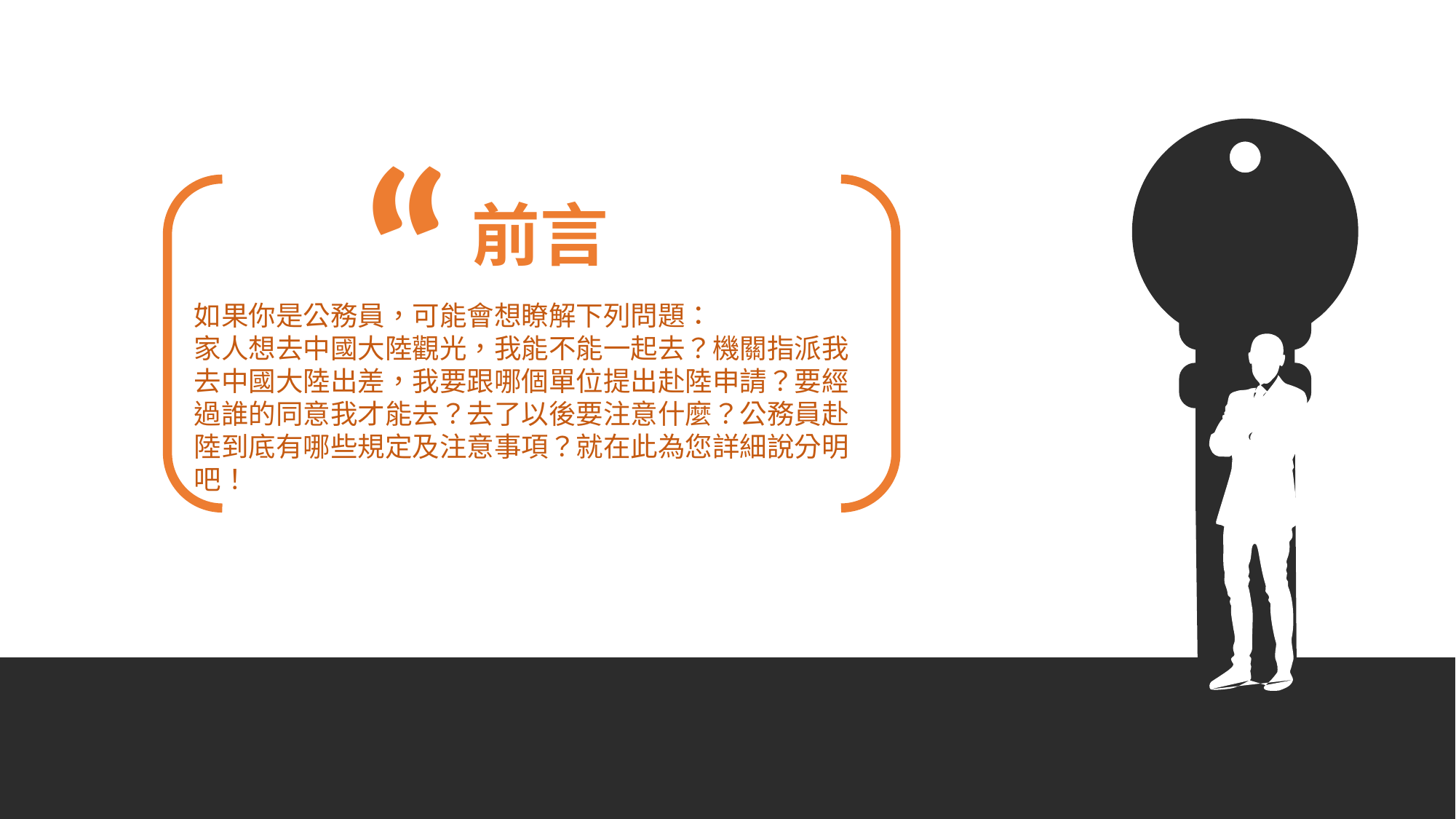

“
 前言

如果你是公務員，可能會想瞭解下列問題：
家人想去中國大陸觀光，我能不能一起去？機關指派我 去中國大陸出差，我要跟哪個單位提出赴陸申請？要經過誰的同意我才能去？去了以後要注意什麼？公務員赴陸到底有哪些規定及注意事項？就在此為您詳細說分明吧！